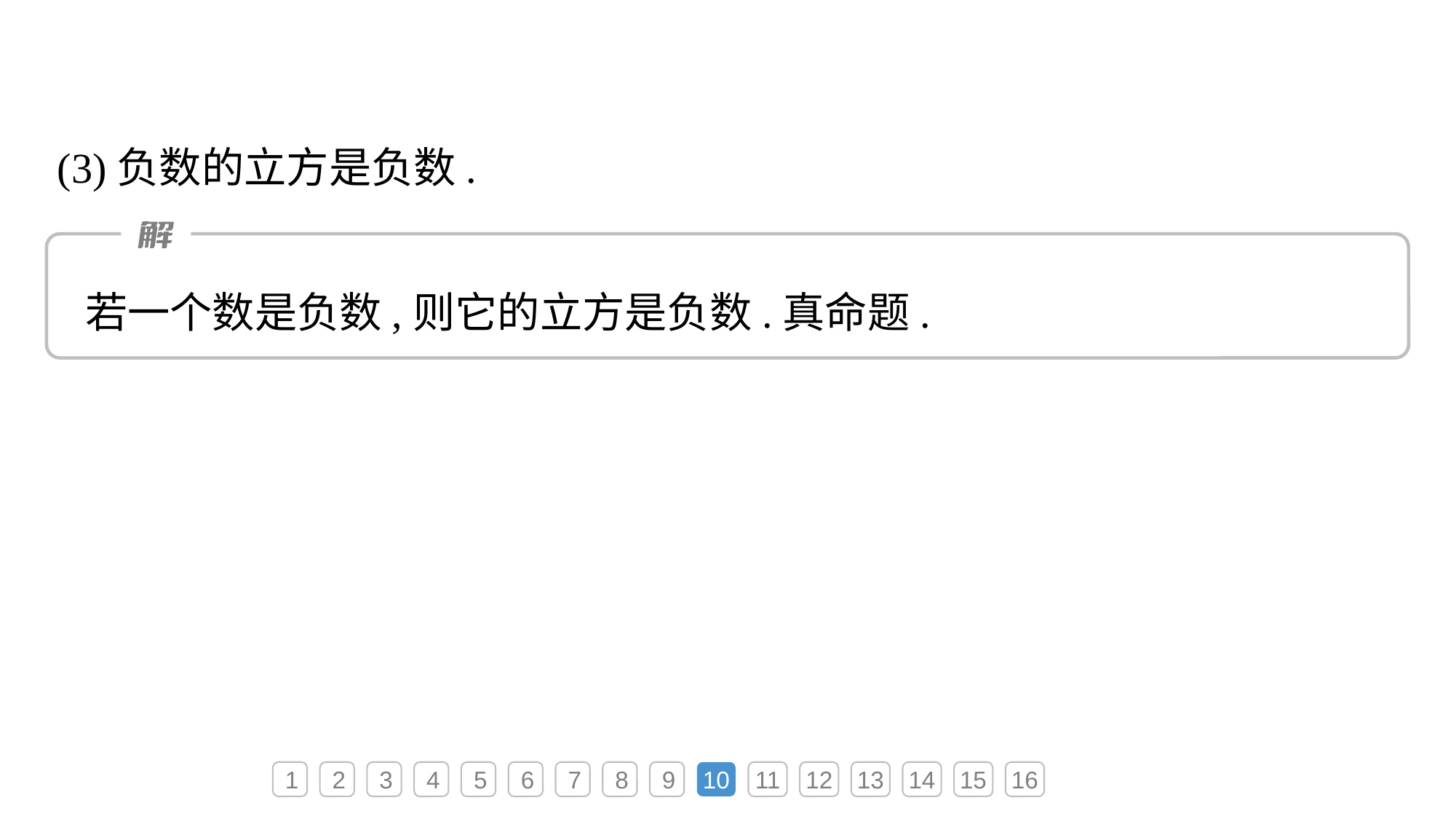

(3)负数的立方是负数.

若一个数是负数,则它的立方是负数.真命题.
1
2
3
4
5
6
7
8
9
10
11
12
13
14
15
16